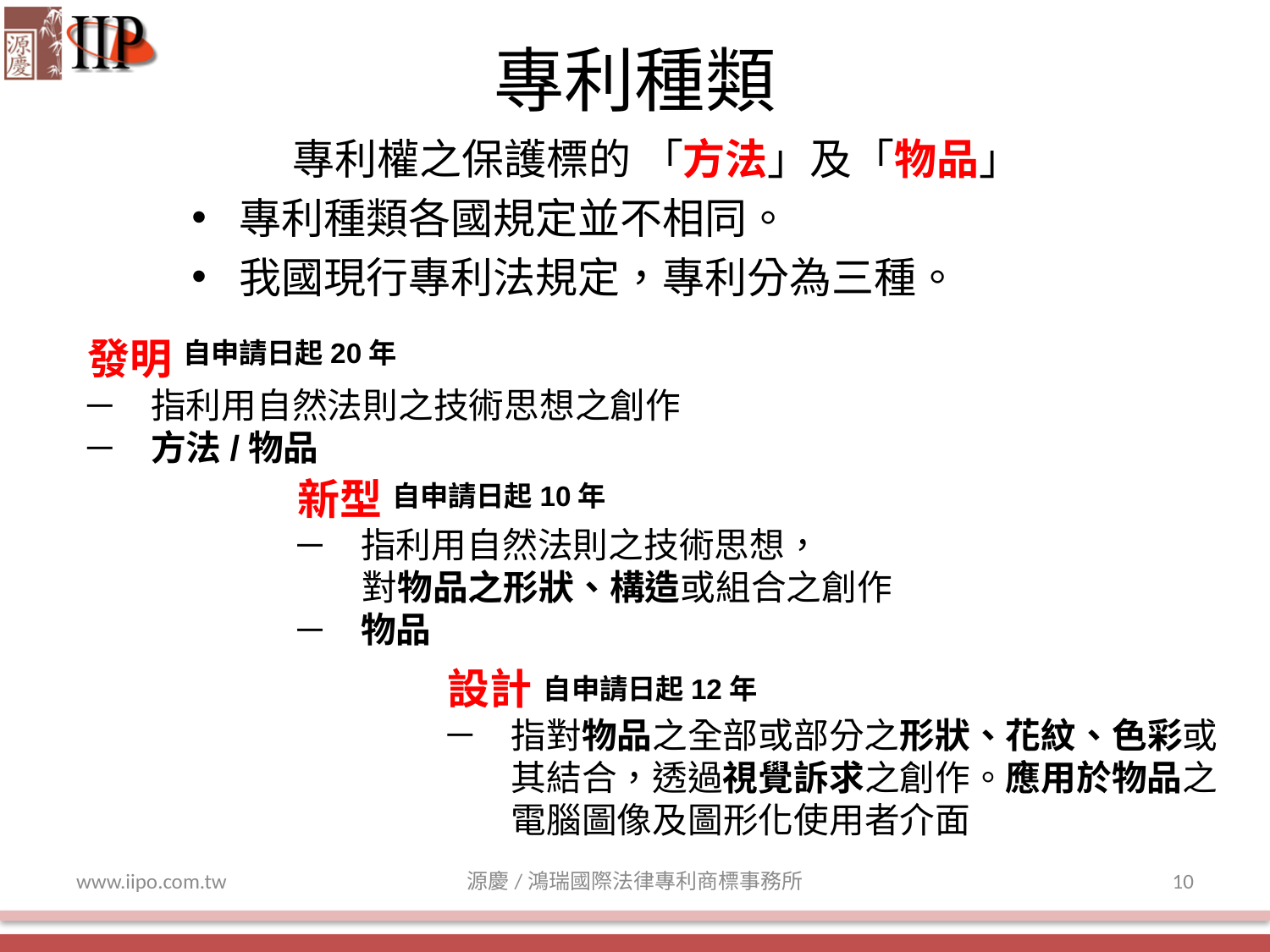

專利種類
專利權之保護標的 「方法」及「物品」
專利種類各國規定並不相同。
我國現行專利法規定，專利分為三種。
發明
指利用自然法則之技術思想之創作
方法/物品
自申請日起20年
新型
指利用自然法則之技術思想，
       對物品之形狀、構造或組合之創作
物品
自申請日起10年
設計
指對物品之全部或部分之形狀、花紋、色彩或其結合，透過視覺訴求之創作。應用於物品之電腦圖像及圖形化使用者介面
自申請日起12年
www.iipo.com.tw
源慶/鴻瑞國際法律專利商標事務所
10